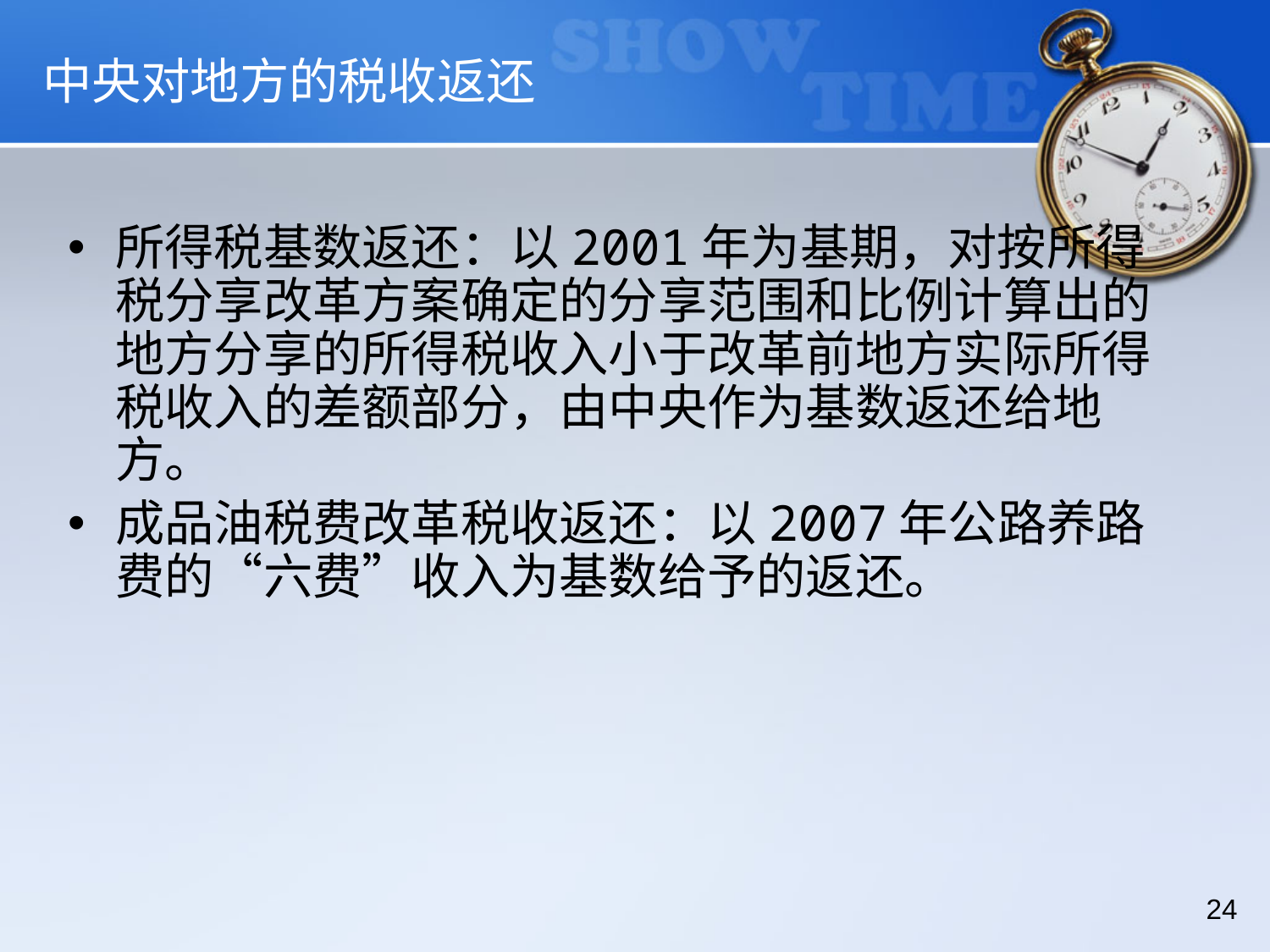

# 中央对地方的税收返还
所得税基数返还：以2001年为基期，对按所得税分享改革方案确定的分享范围和比例计算出的地方分享的所得税收入小于改革前地方实际所得税收入的差额部分，由中央作为基数返还给地方。
成品油税费改革税收返还：以2007年公路养路费的“六费”收入为基数给予的返还。
24